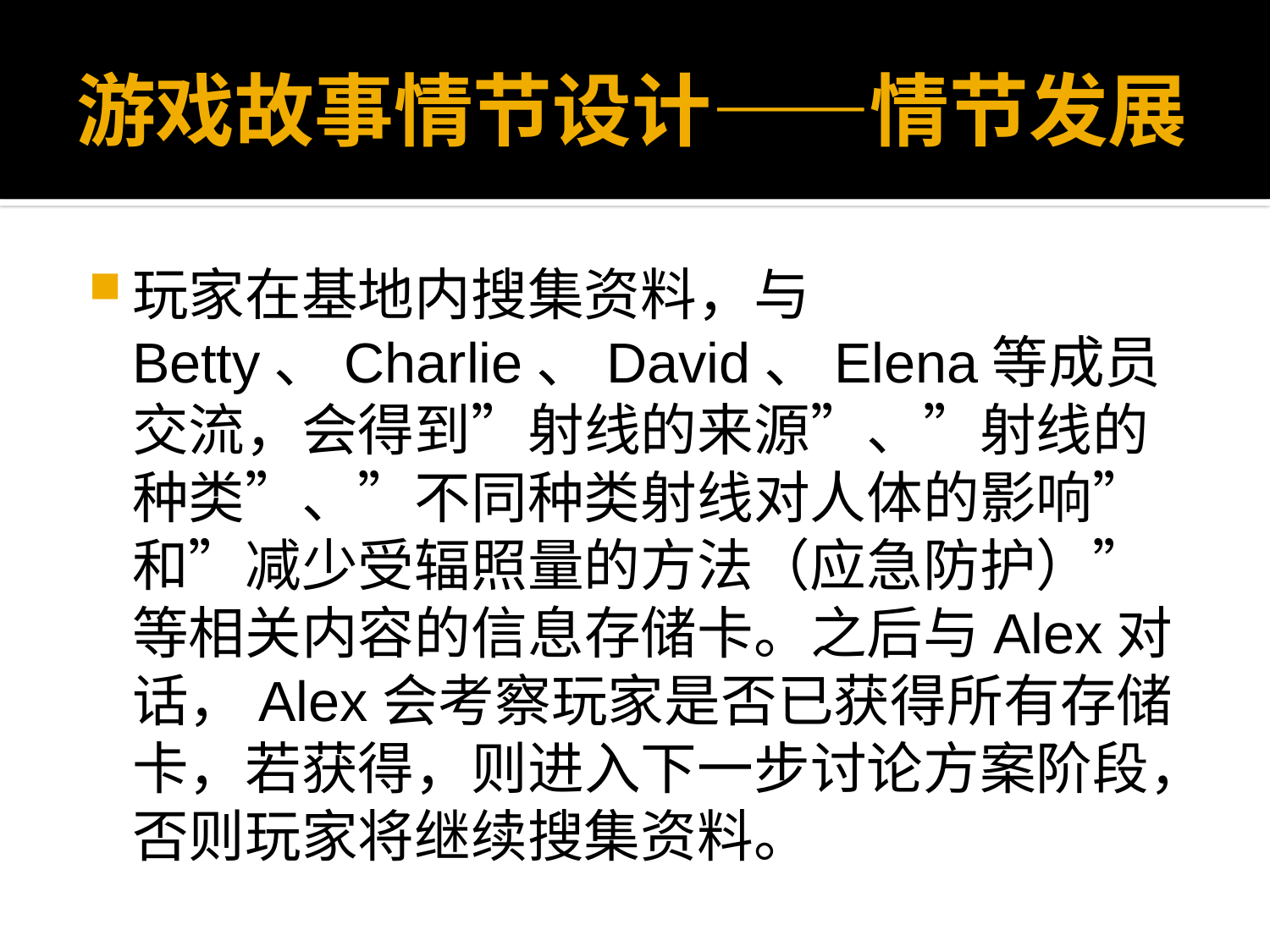

# 游戏故事情节设计——情节发展
玩家在基地内搜集资料，与Betty、Charlie、David、Elena等成员交流，会得到”射线的来源”、”射线的种类”、”不同种类射线对人体的影响”和”减少受辐照量的方法（应急防护）”等相关内容的信息存储卡。之后与Alex对话，Alex会考察玩家是否已获得所有存储卡，若获得，则进入下一步讨论方案阶段，否则玩家将继续搜集资料。